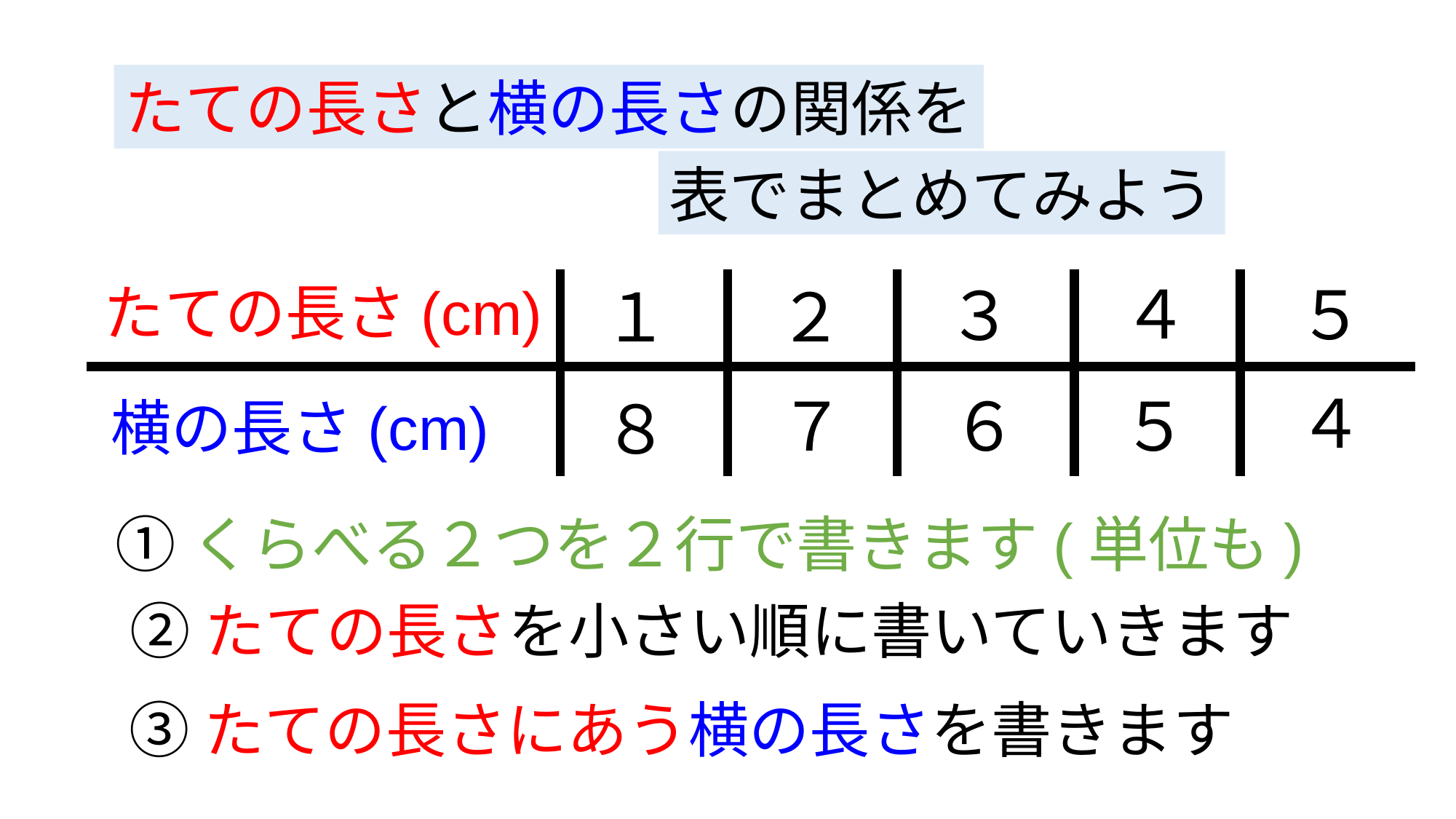

たての長さと横の長さの関係を
表でまとめてみよう
４
５
３
たての長さ(cm)
１
２
４
７
６
５
８
横の長さ(cm)
①くらべる２つを２行で書きます(単位も)
②たての長さを小さい順に書いていきます
③たての長さにあう横の長さを書きます